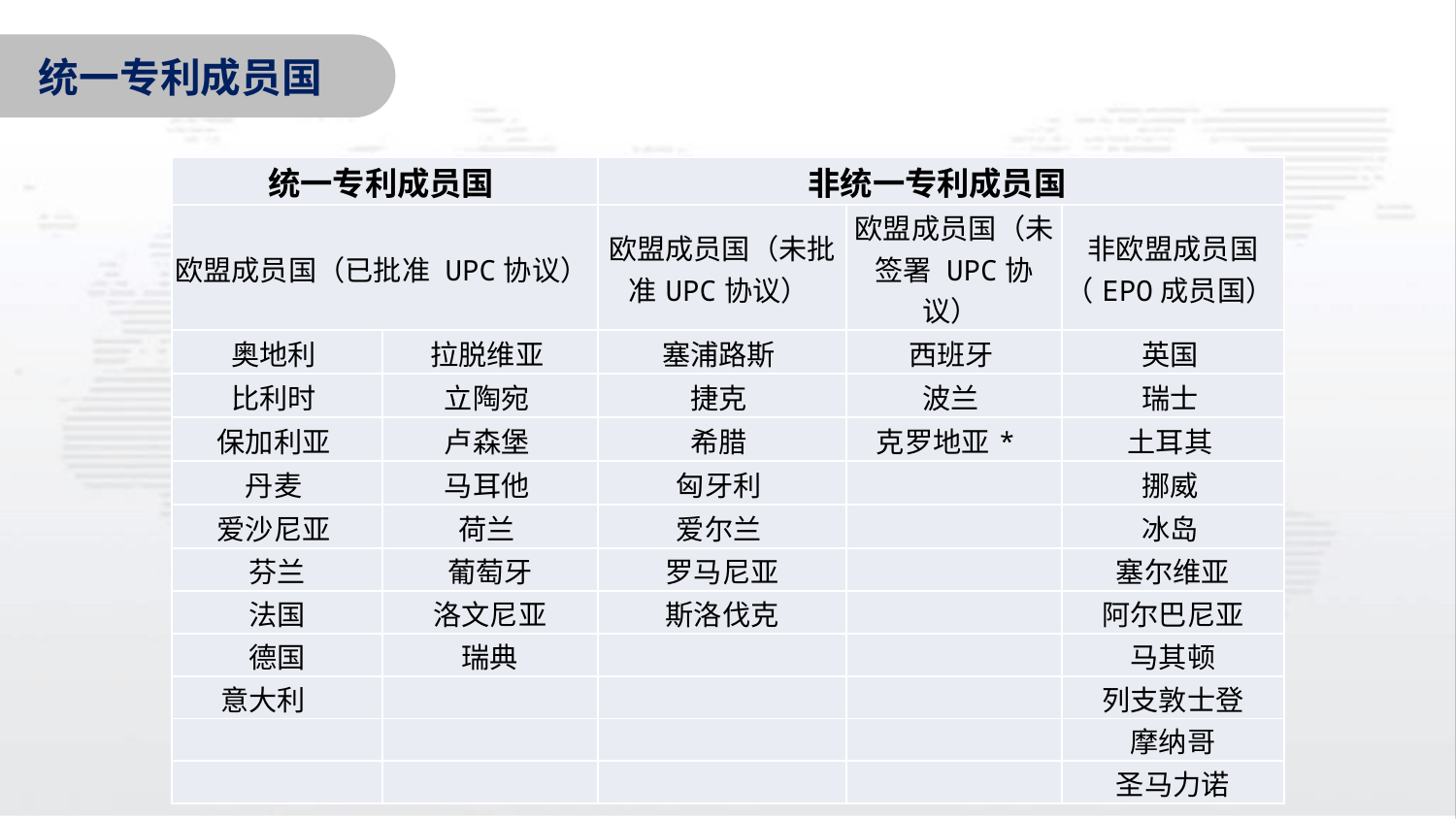

统一专利成员国

| 统一专利成员国 |  | 非统一专利成员国 |  |  |
| --- | --- | --- | --- | --- |
| 欧盟成员国（已批准 UPC协议） |  | 欧盟成员国（未批准UPC协议） | 欧盟成员国（未签署 UPC协议） | 非欧盟成员国 （EPO成员国） |
| 奥地利 | 拉脱维亚 | 塞浦路斯 | 西班牙 | 英国 |
| 比利时 | 立陶宛 | 捷克 | 波兰 | 瑞士 |
| 保加利亚 | 卢森堡 | 希腊 | 克罗地亚\* | 土耳其 |
| 丹麦 | 马耳他 | 匈牙利 |  | 挪威 |
| 爱沙尼亚 | 荷兰 | 爱尔兰 |  | 冰岛 |
| 芬兰 | 葡萄牙 | 罗马尼亚 |  | 塞尔维亚 |
| 法国 | 洛文尼亚 | 斯洛伐克 |  | 阿尔巴尼亚 |
| 德国 | 瑞典 |  |  | 马其顿 |
| 意大利 |  |  |  | 列支敦士登 |
|  |  |  |  | 摩纳哥 |
|  |  |  |  | 圣马力诺 |